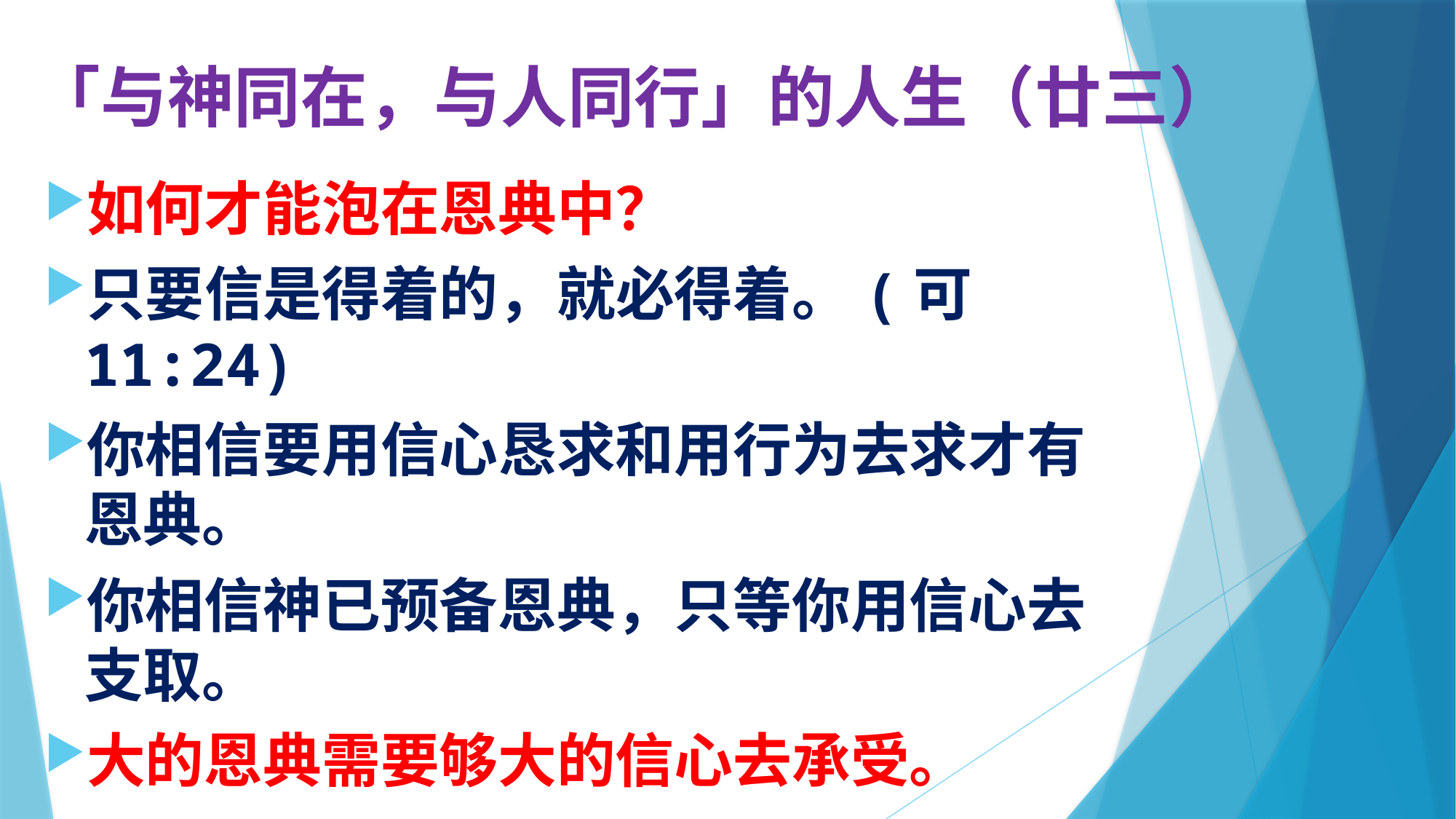

# 「与神同在，与人同行」的人生（廿三）
如何才能泡在恩典中？
只要信是得着的，就必得着。(可11:24)
你相信要用信心恳求和用行为去求才有恩典。
你相信神已预备恩典，只等你用信心去支取。
大的恩典需要够大的信心去承受。